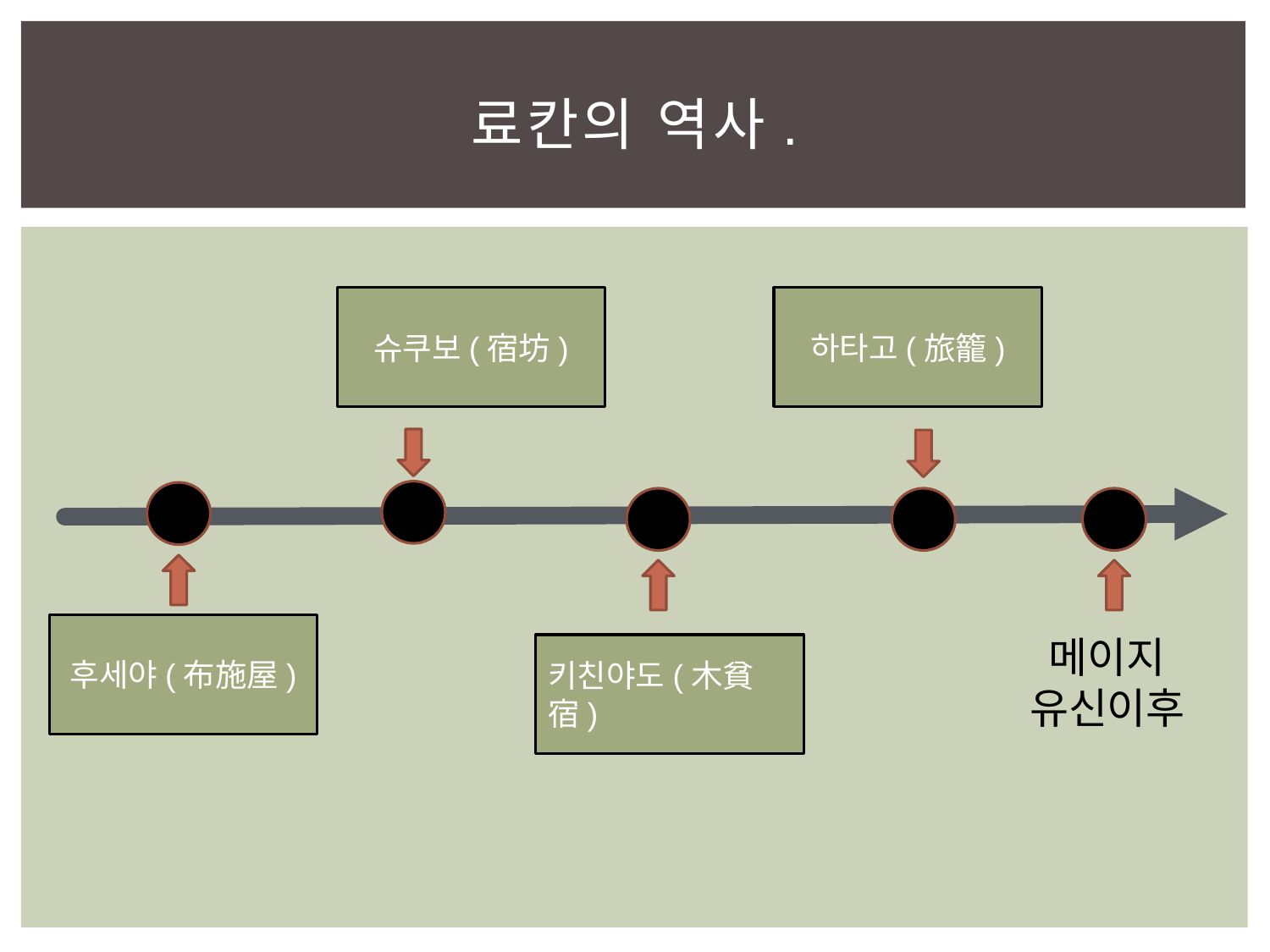

# 료칸의 역사.
슈쿠보(宿坊)
하타고(旅籠)
헤이안 시대
(794~1191)
에도시대
(1603~1867)

후세야(布施屋)
보면시대(710~784)
메이지 유신이후
가마쿠라시대
(1192~1333)
키친야도(木貧宿)